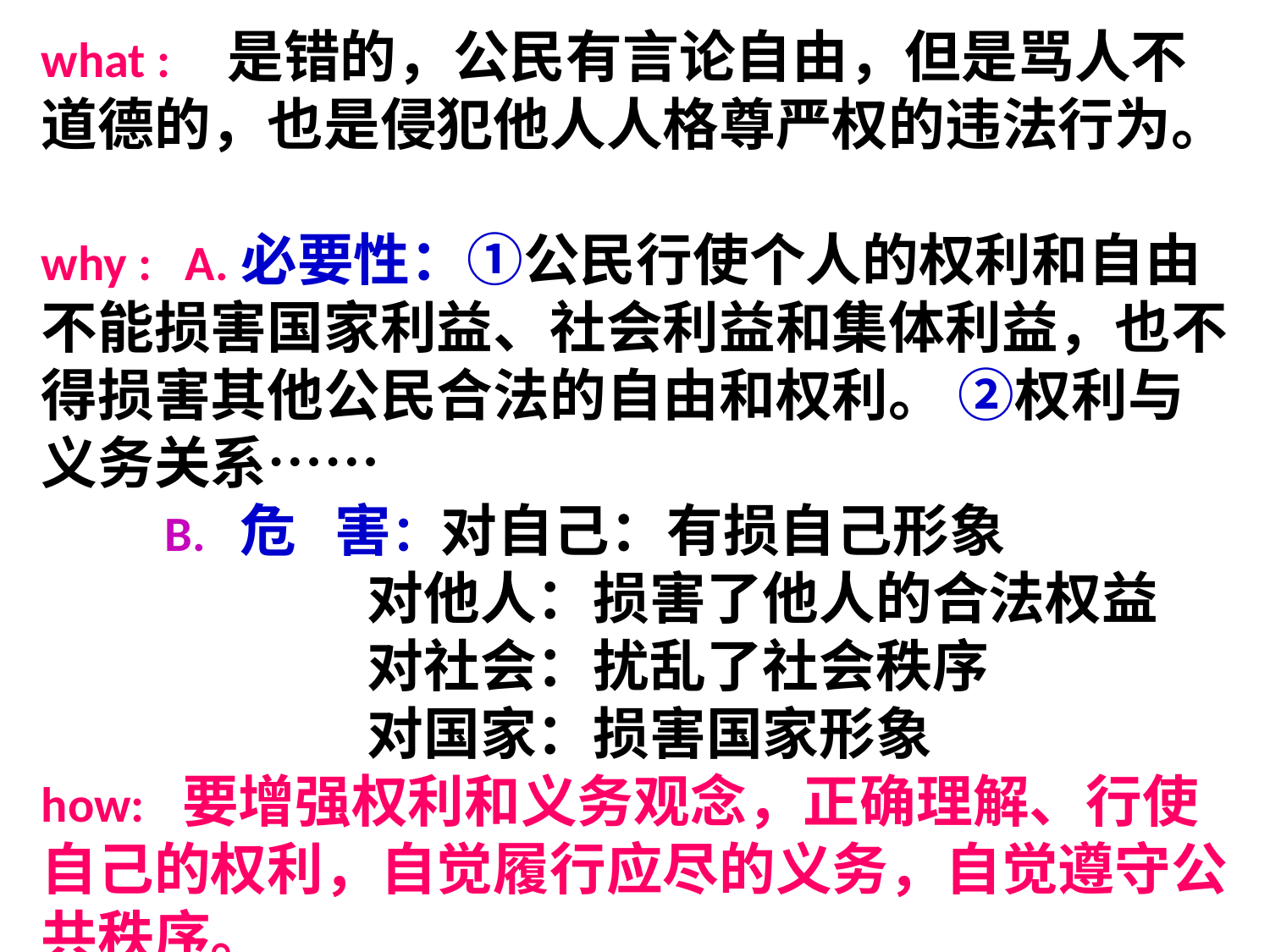

what :    是错的，公民有言论自由，但是骂人不道德的，也是侵犯他人人格尊严权的违法行为。

why :   A.必要性：①公民行使个人的权利和自由不能损害国家利益、社会利益和集体利益，也不得损害其他公民合法的自由和权利。 ②权利与义务关系……
           B.  危   害：对自己：有损自己形象
                            对他人：损害了他人的合法权益
                            对社会：扰乱了社会秩序
                            对国家：损害国家形象
how:  要增强权利和义务观念，正确理解、行使自己的权利，自觉履行应尽的义务，自觉遵守公共秩序。